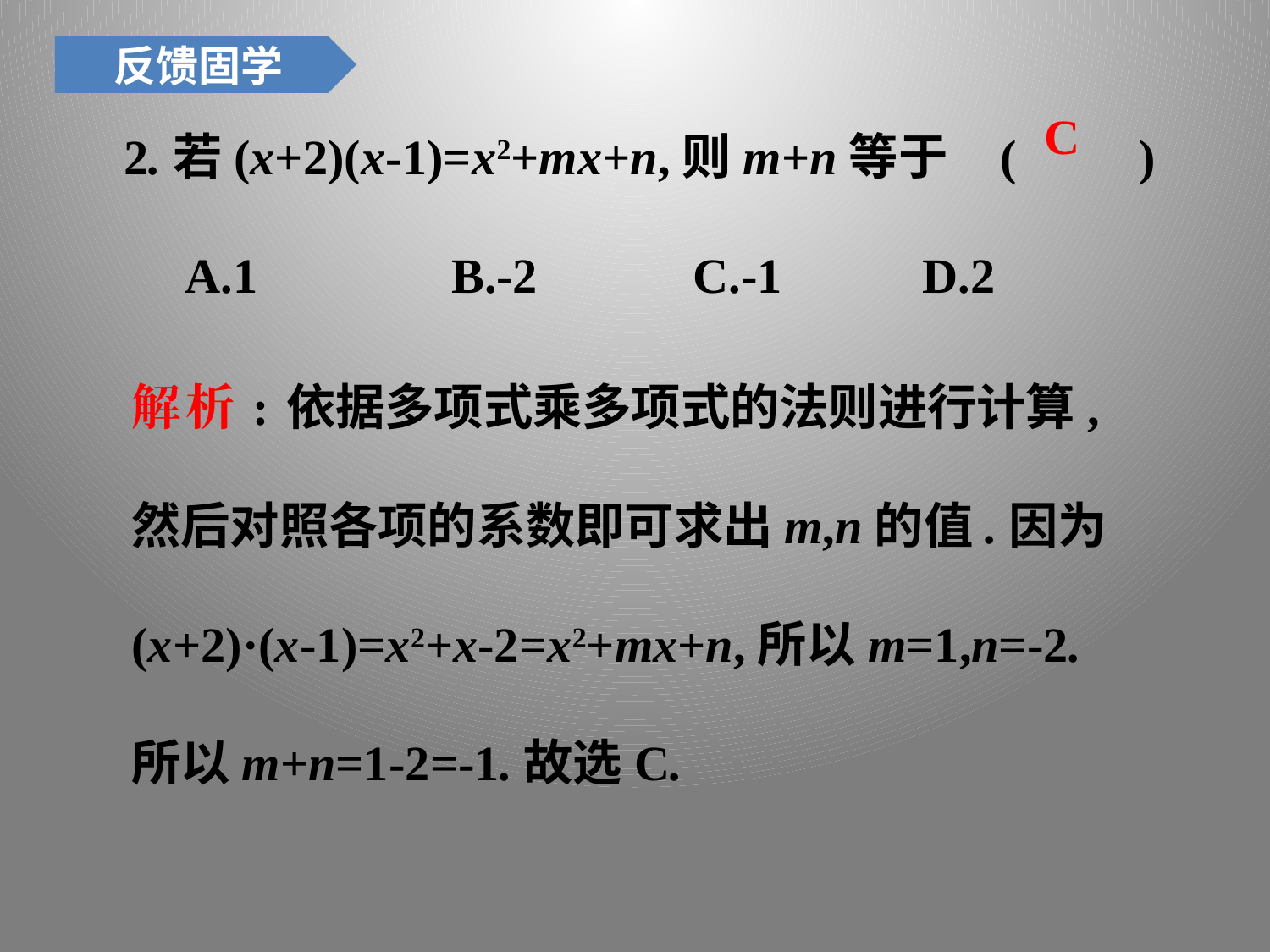

反馈固学
 2.若(x+2)(x-1)=x2+mx+n,则m+n等于	(　　)
      A.1	       B.-2	      C.-1	    D.2
C
解析:依据多项式乘多项式的法则进行计算,然后对照各项的系数即可求出m,n的值.因为(x+2)·(x-1)=x2+x-2=x2+mx+n,所以m=1,n=-2.所以m+n=1-2=-1.故选C.